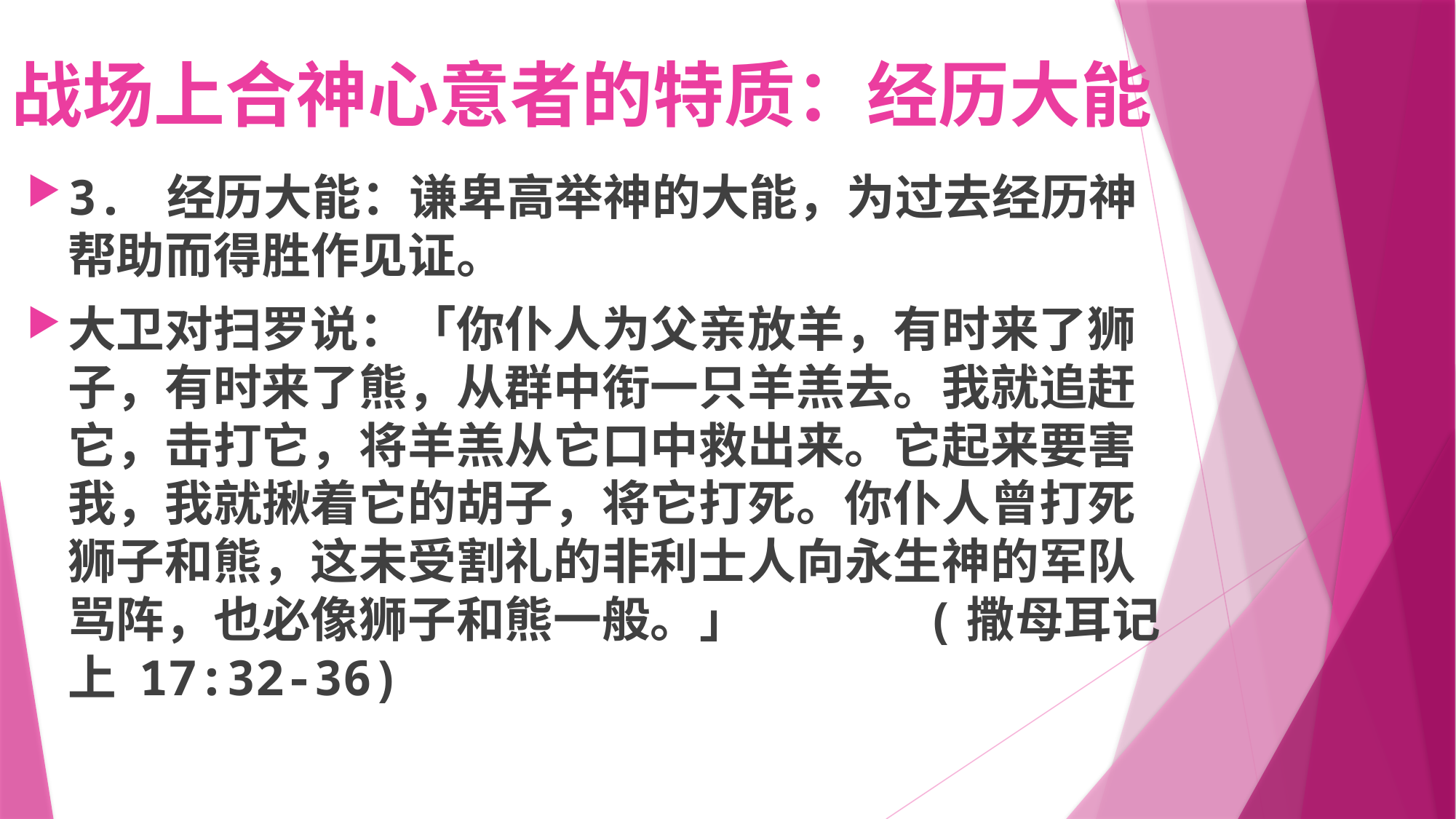

# 战场上合神心意者的特质：经历大能
3. 经历大能：谦卑高举神的大能，为过去经历神帮助而得胜作见证。
大卫对扫罗说：「你仆人为父亲放羊，有时来了狮子，有时来了熊，从群中衔一只羊羔去。我就追赶它，击打它，将羊羔从它口中救出来。它起来要害我，我就揪着它的胡子，将它打死。你仆人曾打死狮子和熊，这未受割礼的非利士人向永生神的军队骂阵，也必像狮子和熊一般。」               (撒母耳记上 17:32-36)